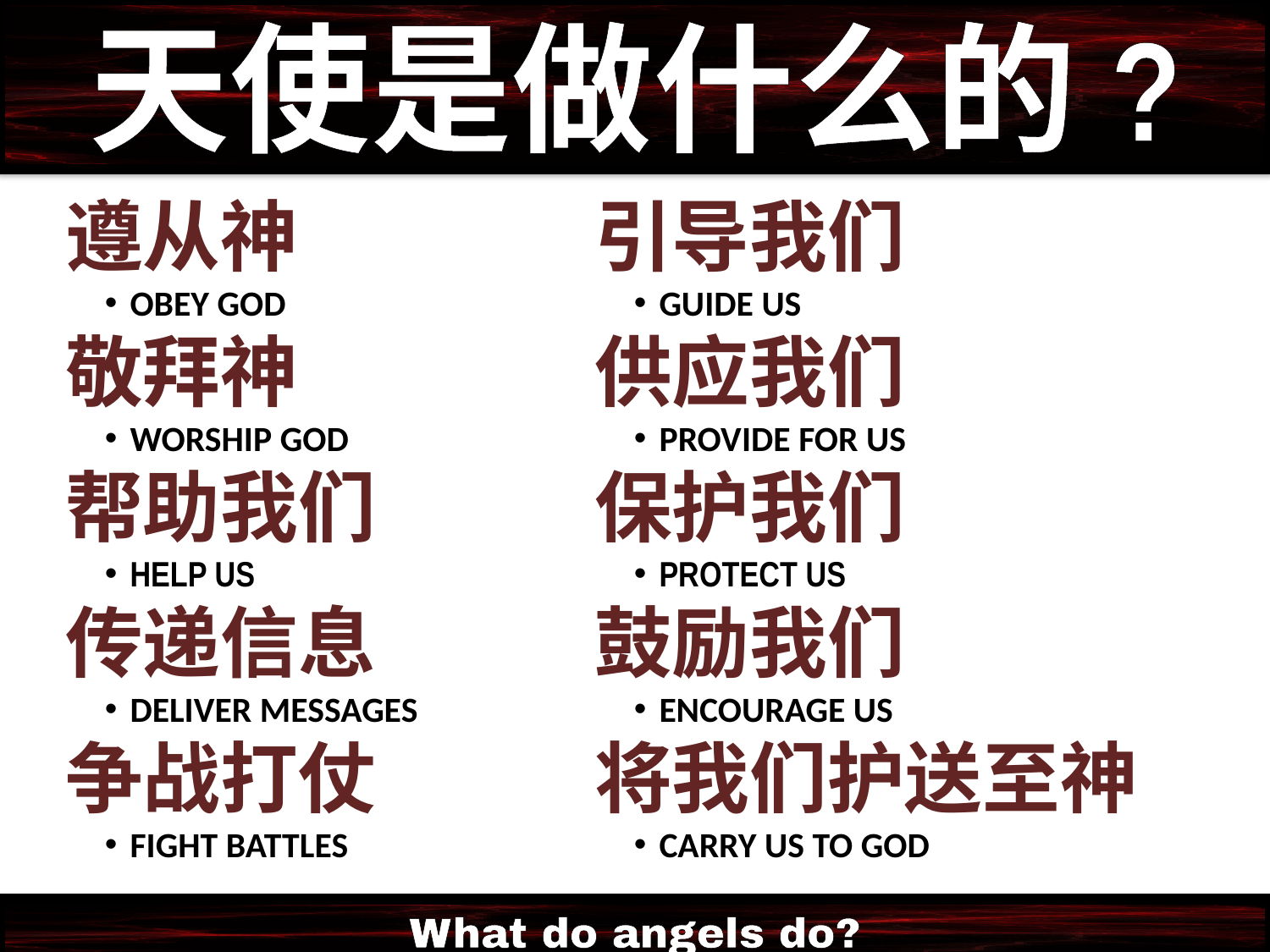

天使是做什么的?
遵从神
OBEY GOD
敬拜神
WORSHIP GOD
帮助我们
HELP US
传递信息
DELIVER MESSAGES
争战打仗
FIGHT BATTLES
引导我们
GUIDE US
供应我们
PROVIDE FOR US
保护我们
PROTECT US
鼓励我们
ENCOURAGE US
将我们护送至神
CARRY US TO GOD
What do angels do?